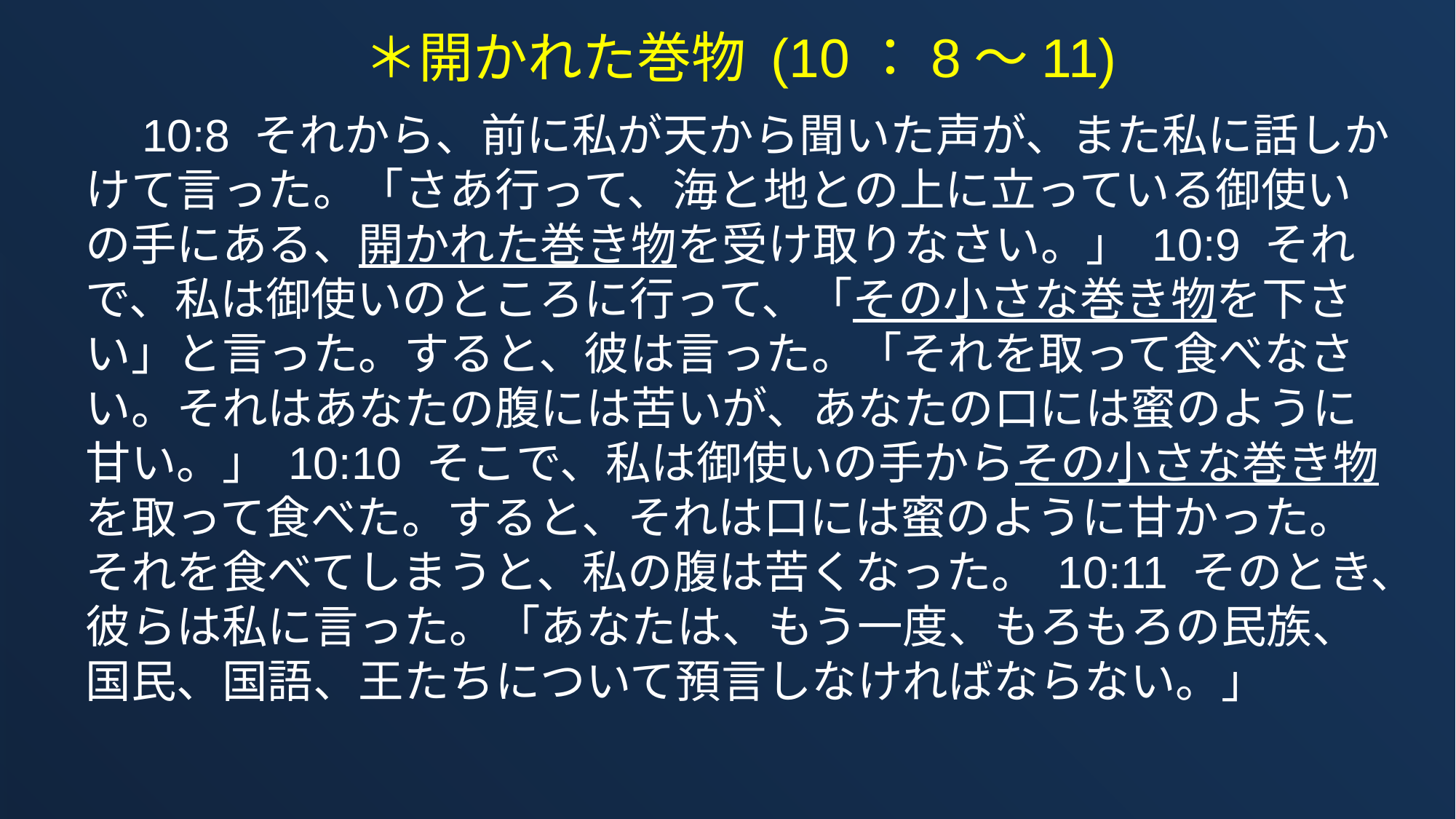

＊開かれた巻物 (10：8～11)

　10:8 それから、前に私が天から聞いた声が、また私に話しかけて言った。「さあ行って、海と地との上に立っている御使いの手にある、開かれた巻き物を受け取りなさい。」 10:9 それで、私は御使いのところに行って、「その小さな巻き物を下さい」と言った。すると、彼は言った。「それを取って食べなさい。それはあなたの腹には苦いが、あなたの口には蜜のように甘い。」 10:10 そこで、私は御使いの手からその小さな巻き物を取って食べた。すると、それは口には蜜のように甘かった。それを食べてしまうと、私の腹は苦くなった。 10:11 そのとき、彼らは私に言った。「あなたは、もう一度、もろもろの民族、国民、国語、王たちについて預言しなければならない。」